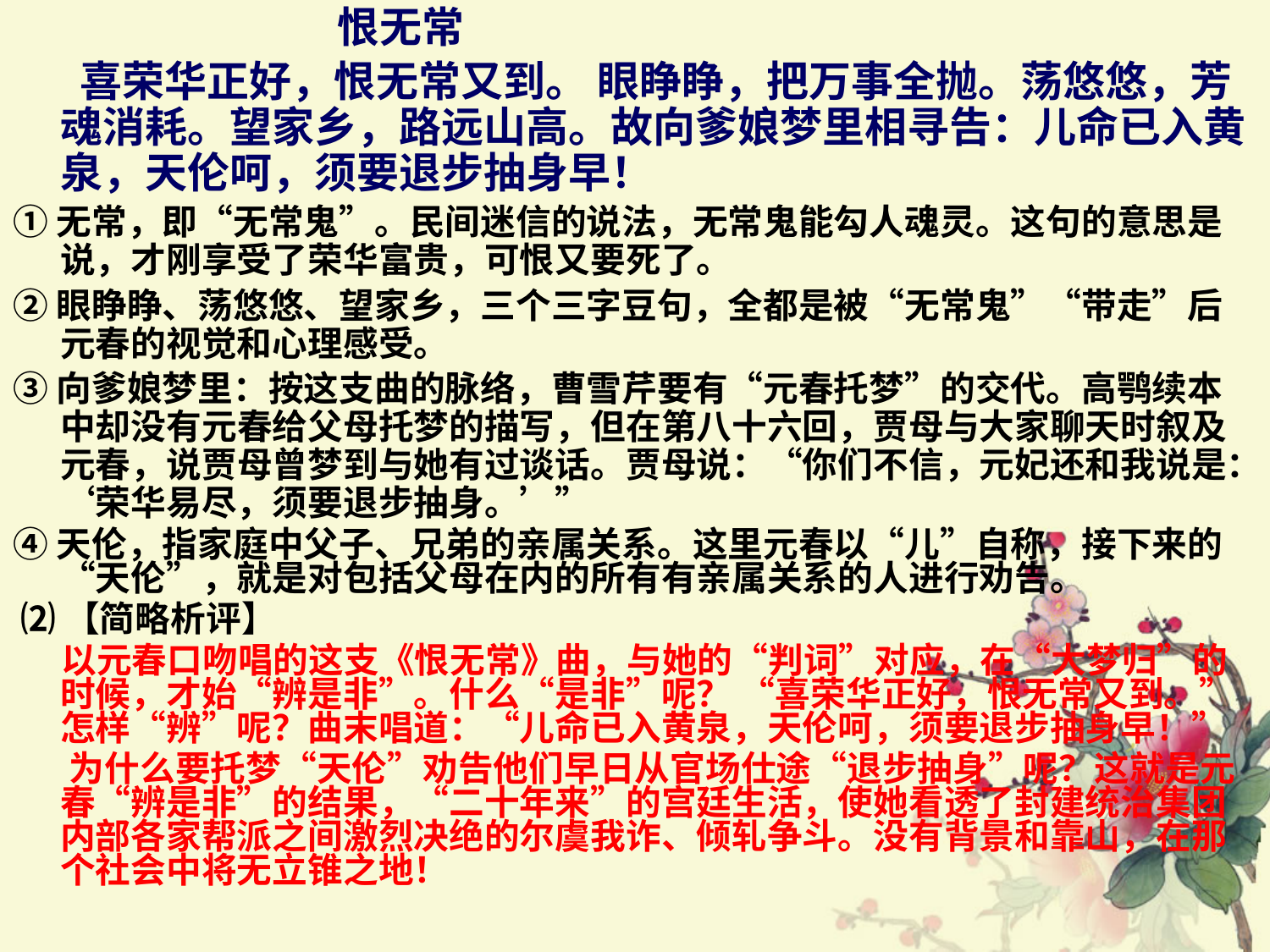

恨无常
      喜荣华正好，恨无常又到。 眼睁睁，把万事全抛。荡悠悠，芳魂消耗。望家乡，路远山高。故向爹娘梦里相寻告：儿命已入黄泉，天伦呵，须要退步抽身早！
①无常，即“无常鬼”。民间迷信的说法，无常鬼能勾人魂灵。这句的意思是说，才刚享受了荣华富贵，可恨又要死了。
②眼睁睁、荡悠悠、望家乡，三个三字豆句，全都是被“无常鬼”“带走”后元春的视觉和心理感受。
③向爹娘梦里：按这支曲的脉络，曹雪芹要有“元春托梦”的交代。高鹗续本中却没有元春给父母托梦的描写，但在第八十六回，贾母与大家聊天时叙及元春，说贾母曾梦到与她有过谈话。贾母说：“你们不信，元妃还和我说是：‘荣华易尽，须要退步抽身。’”
④天伦，指家庭中父子、兄弟的亲属关系。这里元春以“儿”自称，接下来的“天伦”，就是对包括父母在内的所有有亲属关系的人进行劝告。
 ⑵【简略析评】
     以元春口吻唱的这支《恨无常》曲，与她的“判词”对应，在“大梦归”的时候，才始“辨是非”。什么“是非”呢？ “喜荣华正好，恨无常又到。”怎样“辨”呢？曲末唱道：“儿命已入黄泉，天伦呵，须要退步抽身早！”
      为什么要托梦“天伦”劝告他们早日从官场仕途“退步抽身”呢？这就是元春“辨是非”的结果，“二十年来”的宫廷生活，使她看透了封建统治集团内部各家帮派之间激烈决绝的尔虞我诈、倾轧争斗。没有背景和靠山，在那个社会中将无立锥之地！